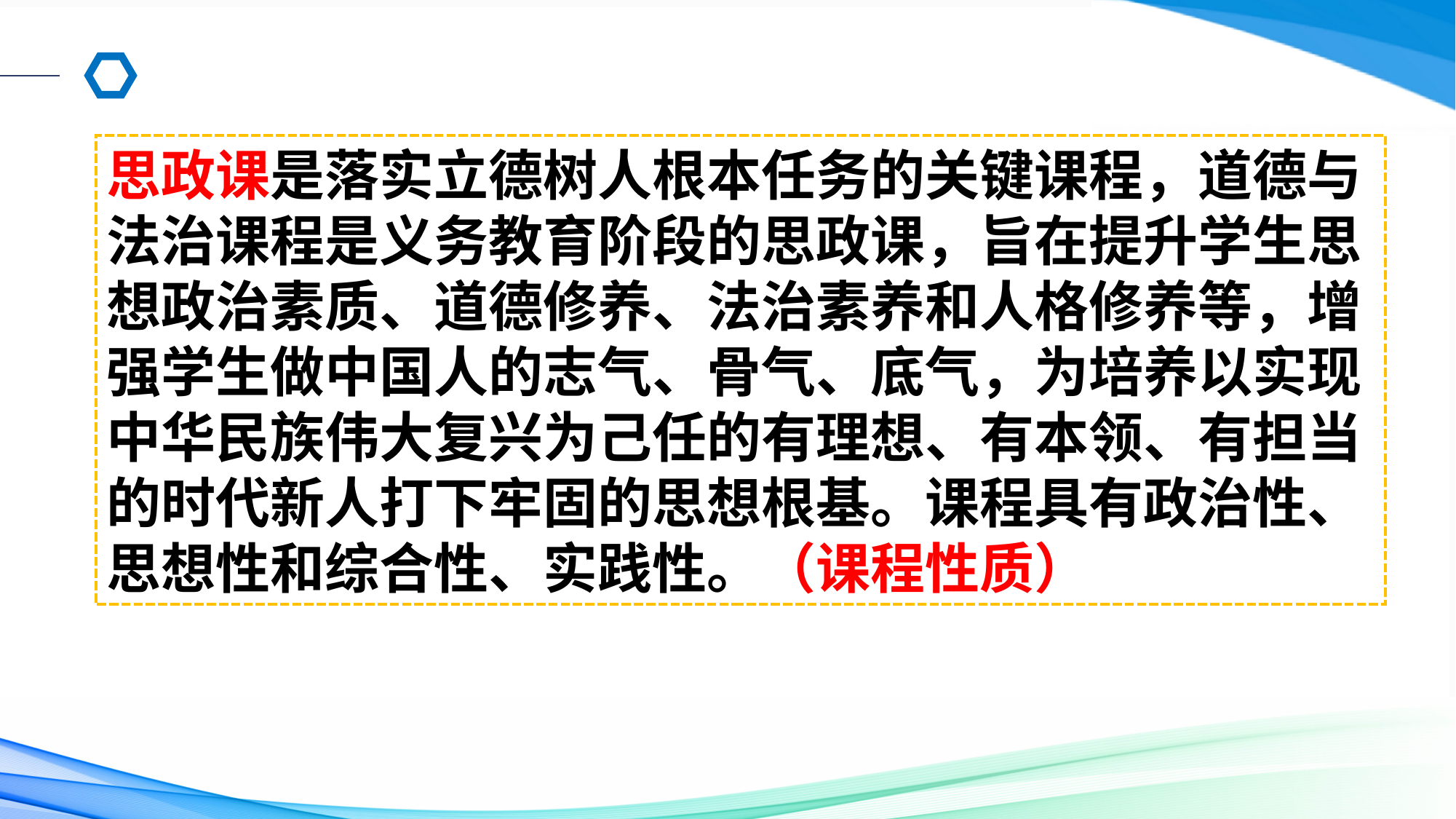

思政课是落实立德树人根本任务的关键课程，道德与法治课程是义务教育阶段的思政课，旨在提升学生思想政治素质、道德修养、法治素养和人格修养等，增强学生做中国人的志气、骨气、底气，为培养以实现中华民族伟大复兴为己任的有理想、有本领、有担当的时代新人打下牢固的思想根基。课程具有政治性、思想性和综合性、实践性。（课程性质）